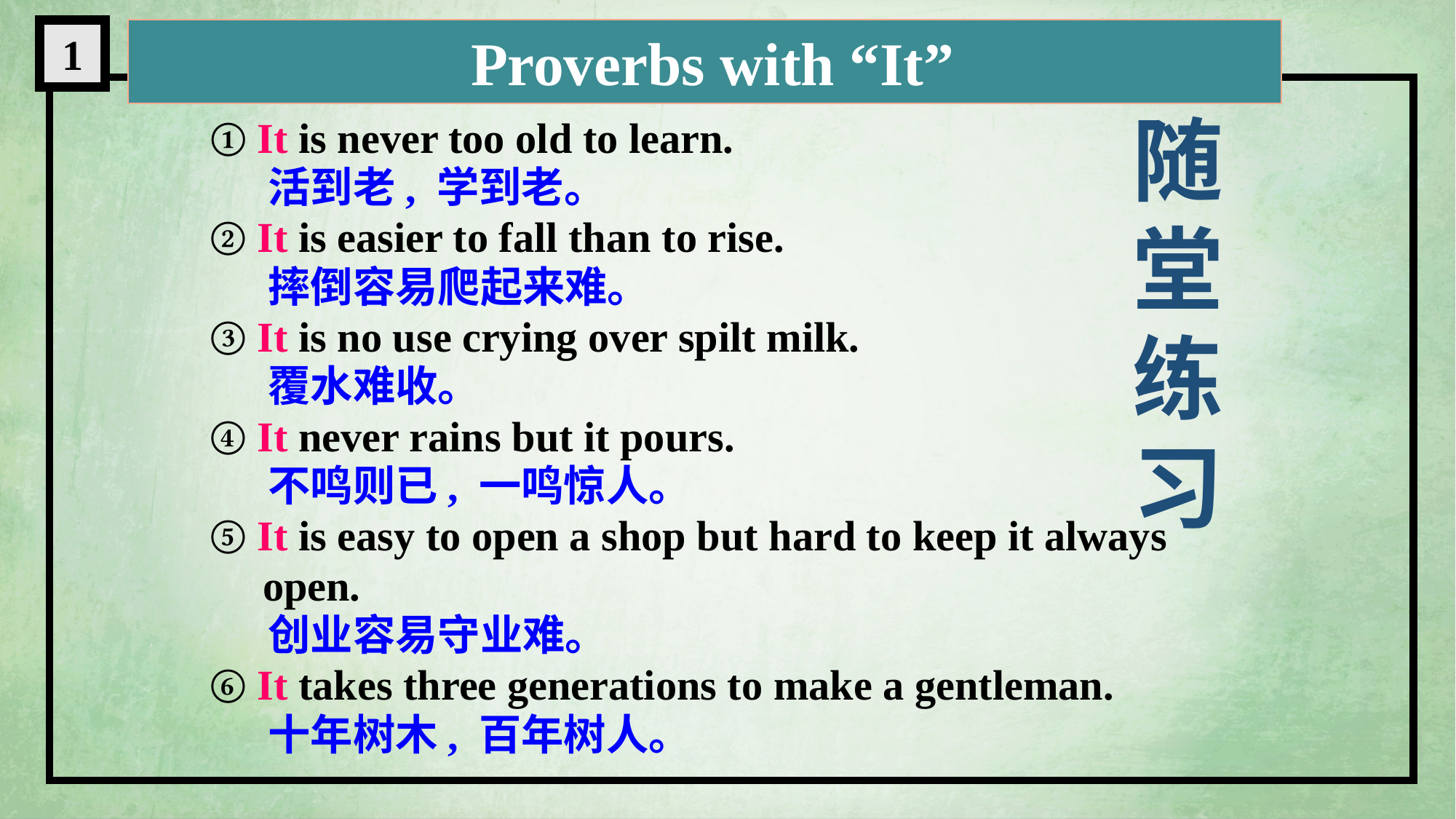

1
                      Proverbs with “It”

随
堂
练
习
① It is never too old to learn.
     活到老, 学到老。
② It is easier to fall than to rise.
     摔倒容易爬起来难。
③ It is no use crying over spilt milk.
     覆水难收。
④ It never rains but it pours.
     不鸣则已, 一鸣惊人。
⑤ It is easy to open a shop but hard to keep it always
     open.
     创业容易守业难。
⑥ It takes three generations to make a gentleman.
     十年树木, 百年树人。